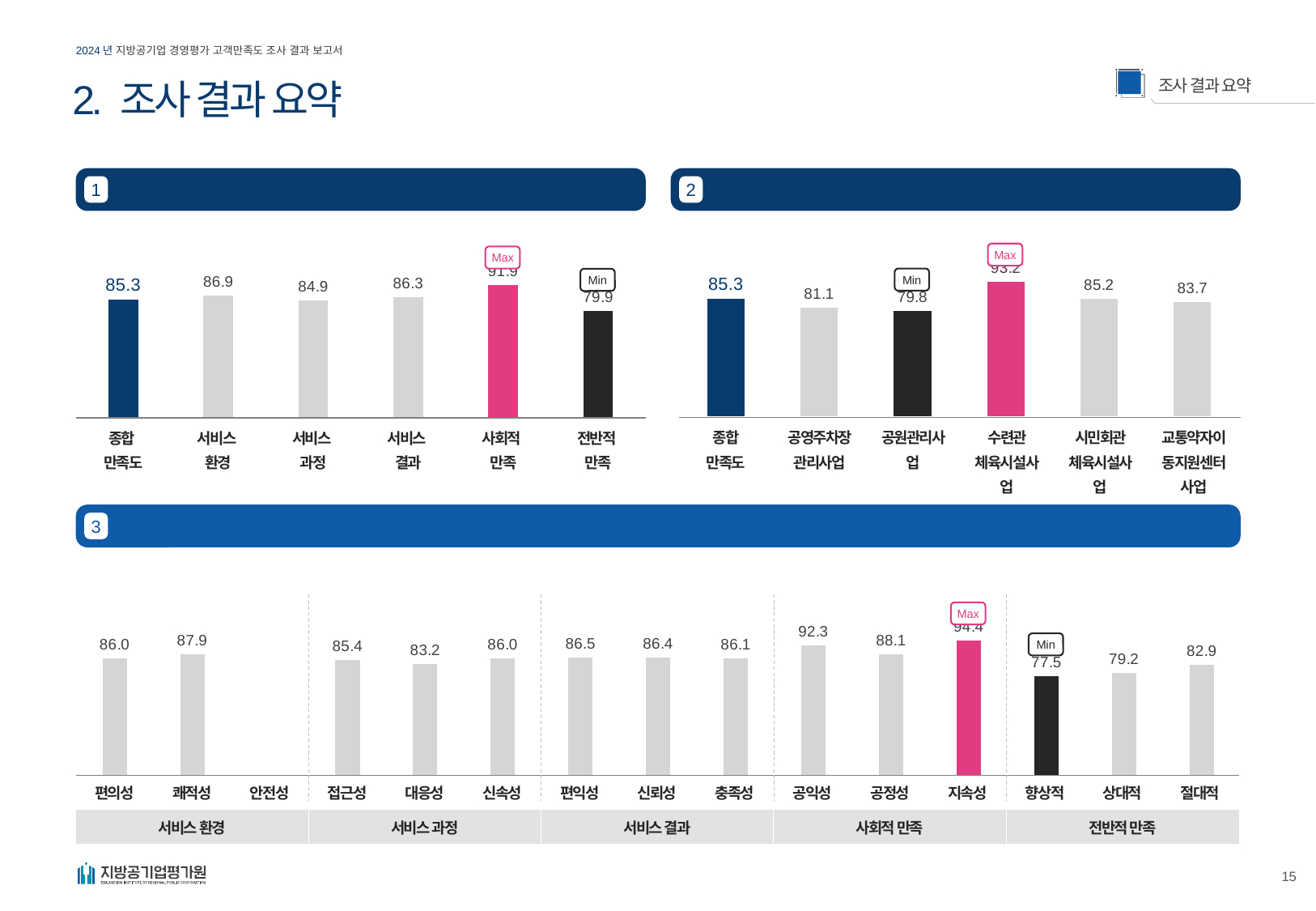

2. 조사 결과 요약
과천도시공사의 종합만족도는 85.3점
수련관 체육시설사업의 만족도가 93.2점으로 가장 높음
1
2

### Chart

| Category | PCSI |
|---|---|
| PSI | 85.3 |
| 공영주차장관리사업 | 81.1 |
| 공원관리사업 | 79.8 |
| 수련관 체육시설사업 | 93.2 |
| 시민회관 체육시설사업 | 85.2 |
| 교통약자이동지원센터사업 | 83.7 |

### Chart

| Category | PCSI |
|---|---|
| PSI | 85.3 |
| 서비스 환경 | 86.9 |
| 서비스 과정 | 84.9 |
| 서비스 결과 | 86.3 |
| 사회적 만족 | 91.9 |
| 전반적 만족 | 79.9 |
Max
Max
Min
Min
| 종합 만족도 | 공영주차장관리사업 | 공원관리사업 | 수련관 체육시설사업 | 시민회관 체육시설사업 | 교통약자이동지원센터사업 |
| --- | --- | --- | --- | --- | --- |
| 종합 만족도 | 서비스 환경 | 서비스 과정 | 서비스 결과 | 사회적 만족 | 전반적 만족 |
| --- | --- | --- | --- | --- | --- |
강점요소 : 지속성 / 약점요소 : 향상적
3
Max

### Chart

| Category | 계열 1 |
|---|---|
| 편의성 | 86.0 |
| 쾌적성 | 87.9 |
| 안전성 | 0.0 |
| 접근성 | 85.4 |
| 대응성 | 83.2 |
| 신속성 | 86.0 |
| 편익성 | 86.5 |
| 신뢰성 | 86.4 |
| 충족성 | 86.1 |
| 공익성 | 92.3 |
| 공정성 | 88.1 |
| 지속성 | 94.4 |
| 향상적 | 77.5 |
| 상대적 | 79.2 |
| 절대적 | 82.9 |
Min
| 편의성 | 쾌적성 | 안전성 | 접근성 | 대응성 | 신속성 | 편익성 | 신뢰성 | 충족성 | 공익성 | 공정성 | 지속성 | 향상적 | 상대적 | 절대적 |
| --- | --- | --- | --- | --- | --- | --- | --- | --- | --- | --- | --- | --- | --- | --- |
| 서비스 환경 |  |  | 서비스 과정 |  |  | 서비스 결과 |  |  | 사회적 만족 |  |  | 전반적 만족 |  |  |